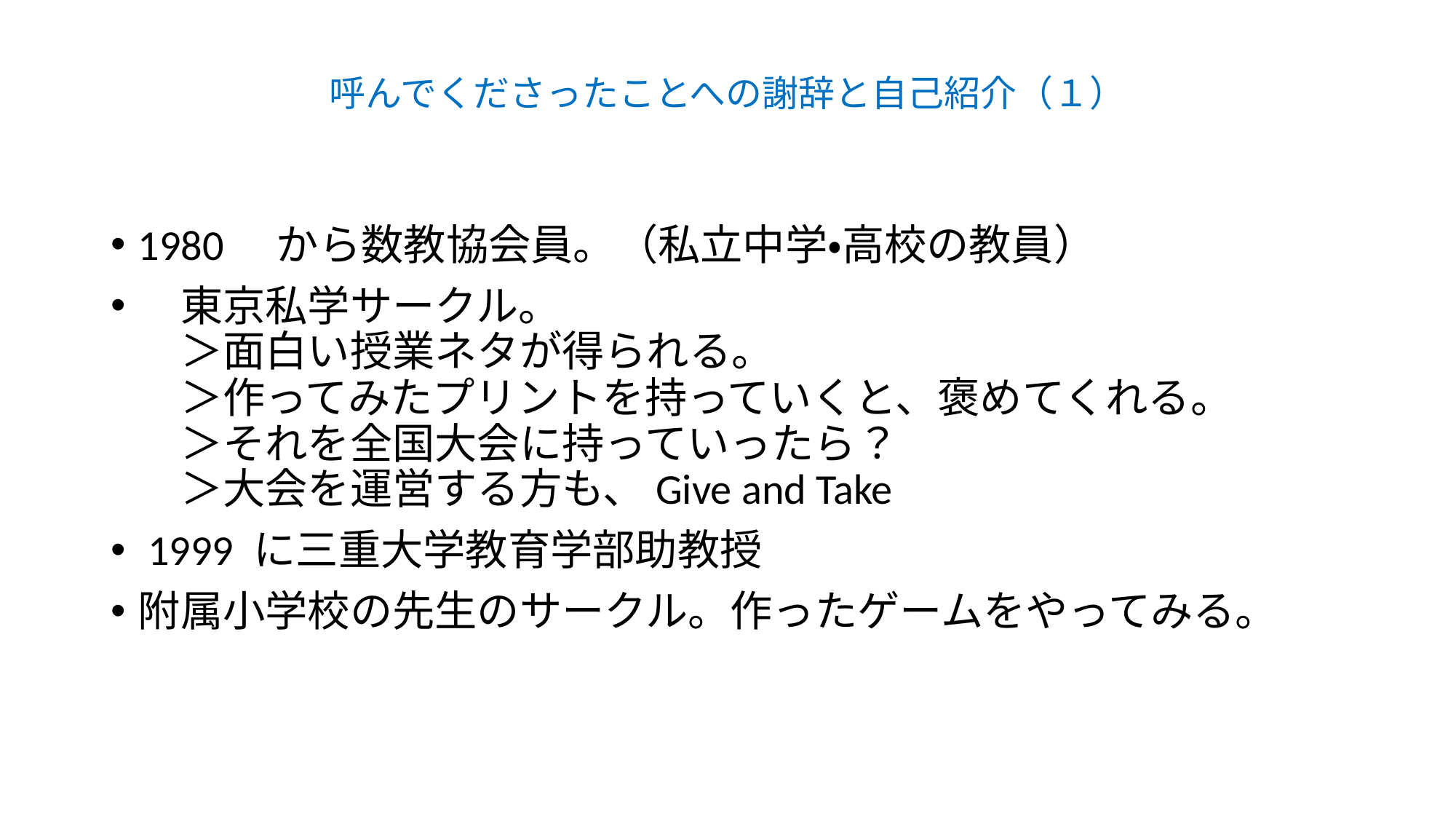

# 呼んでくださったことへの謝辞と自己紹介（１）
1980　から数教協会員。（私立中学・高校の教員）
　東京私学サークル。
　＞面白い授業ネタが得られる。
　＞作ってみたプリントを持っていくと、褒めてくれる。
　＞それを全国大会に持っていったら？
　＞大会を運営する方も、Give and Take
 1999 に三重大学教育学部助教授
附属小学校の先生のサークル。作ったゲームをやってみる。